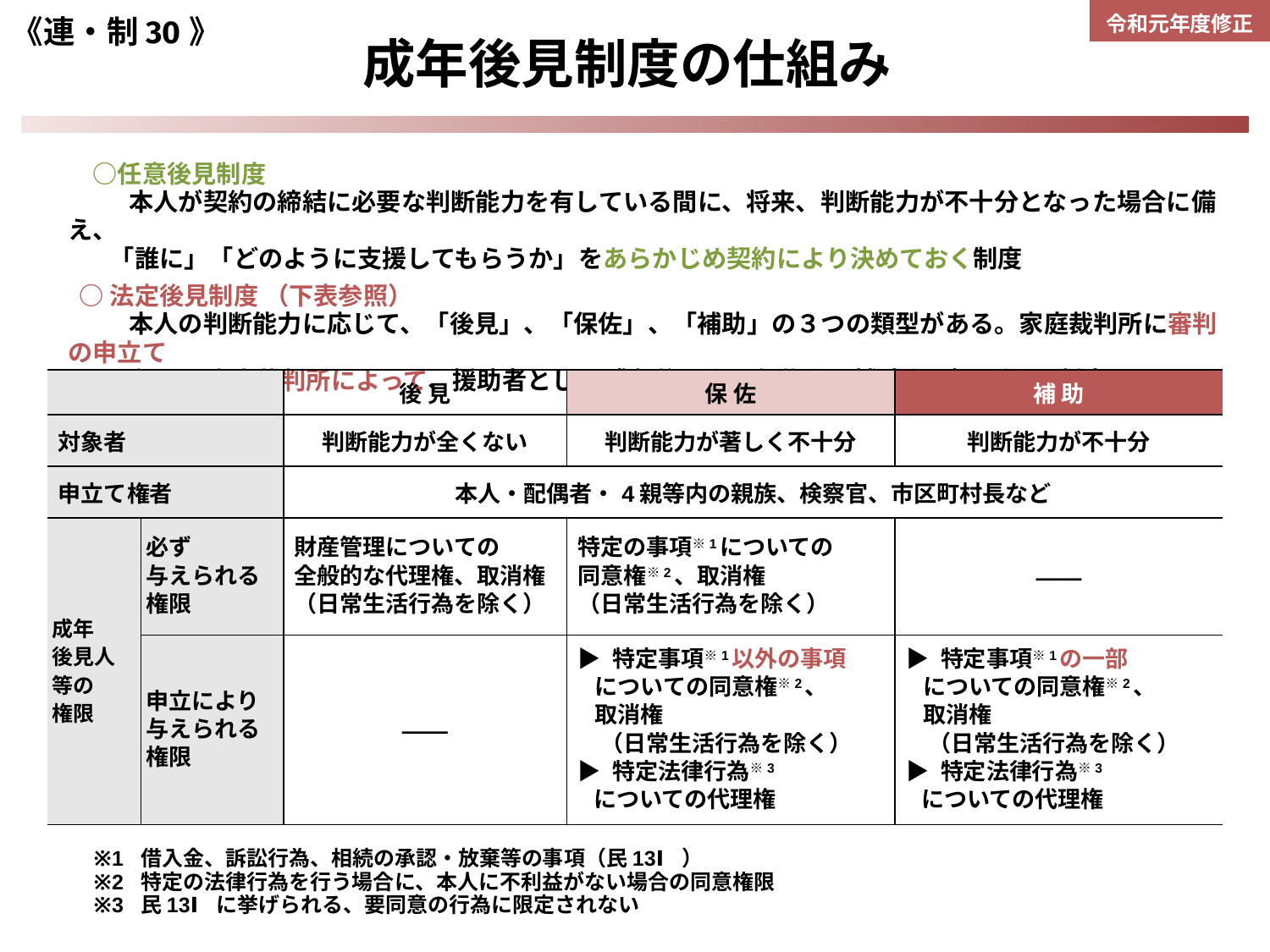

令和元年度修正
《連・制30》
成年後見制度の仕組み

　○任意後見制度
　　  本人が契約の締結に必要な判断能力を有している間に、将来、判断能力が不十分となった場合に備え、　
　   「誰に」「どのように支援してもらうか」をあらかじめ契約により決めておく制度
  ○法定後見制度 （下表参照）
　　  本人の判断能力に応じて、「後見」、「保佐」、「補助」の３つの類型がある。家庭裁判所に審判の申立て
      を行い、家庭裁判所によって、援助者として 成年後見人・保佐人・補助人 が選ばれる制度
|  |  | 後 見 | 保 佐 | 補 助 |
| --- | --- | --- | --- | --- |
| 対象者 |  | 判断能力が全くない | 判断能力が著しく不十分 | 判断能力が不十分 |
| 申立て権者 |  | 本人・配偶者・4親等内の親族、検察官、市区町村長など |  |  |
| 成年 後見人 等の 権限 | 必ず 与えられる 権限 | 財産管理についての 全般的な代理権、取消権 （日常生活行為を除く） | 特定の事項※1についての 同意権※2、取消権 （日常生活行為を除く） | ―― |
|  | 申立により 与えられる 権限 | ―― | ▶ 特定事項※1以外の事項 についての同意権※2、 取消権 （日常生活行為を除く） ▶ 特定法律行為※3 についての代理権 | ▶ 特定事項※1の一部 についての同意権※2、 取消権 （日常生活行為を除く） ▶ 特定法律行為※3 についての代理権 |
※1  借入金、訴訟行為、相続の承認・放棄等の事項（民13Ⅰ）
※2  特定の法律行為を行う場合に、本人に不利益がない場合の同意権限
※3  民13Ⅰに挙げられる、要同意の行為に限定されない